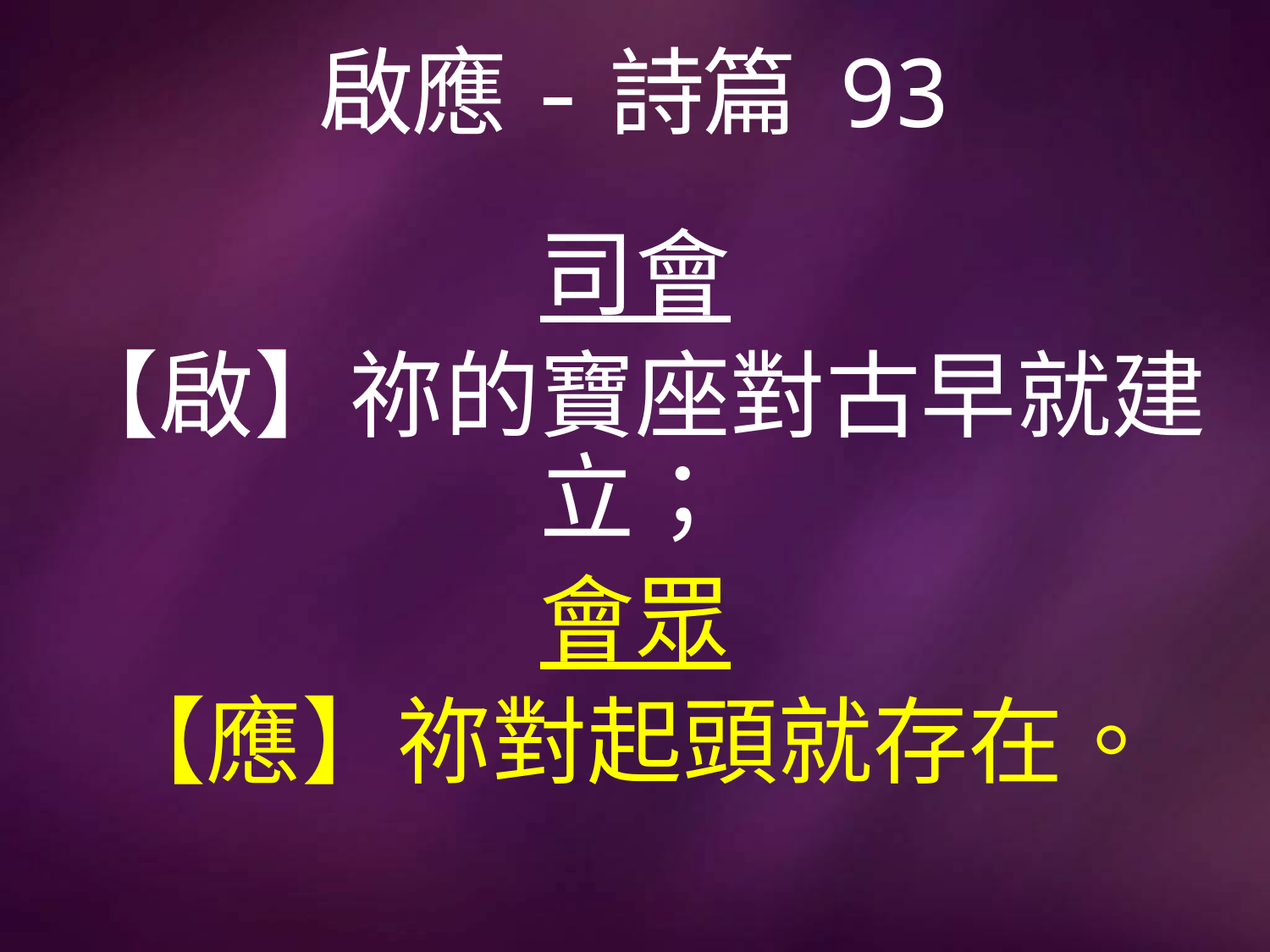

# 啟應-詩篇 93
司會
【啟】祢的寶座對古早就建立；
會眾
【應】祢對起頭就存在。